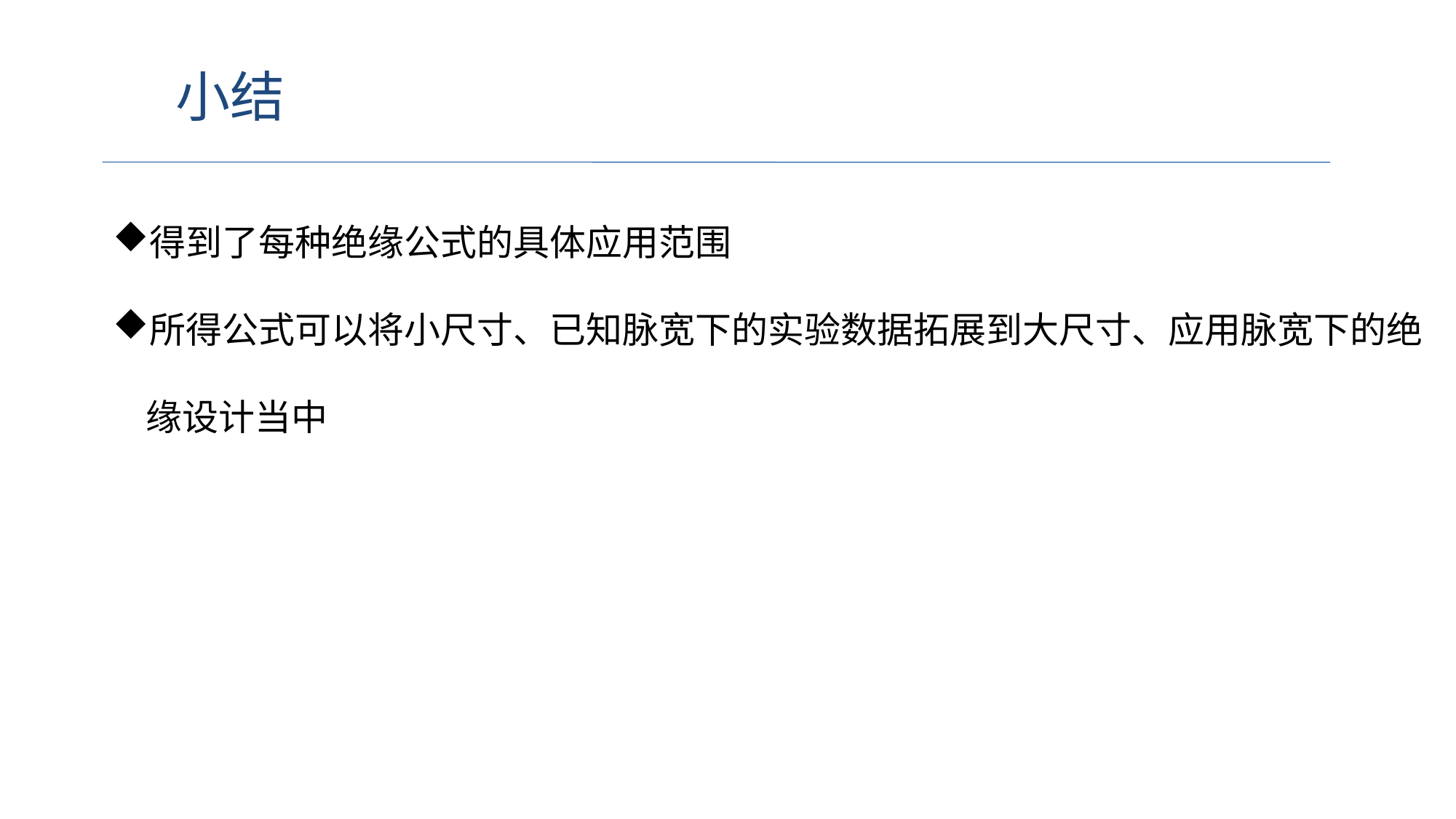

小结
得到了每种绝缘公式的具体应用范围
所得公式可以将小尺寸、已知脉宽下的实验数据拓展到大尺寸、应用脉宽下的绝缘设计当中